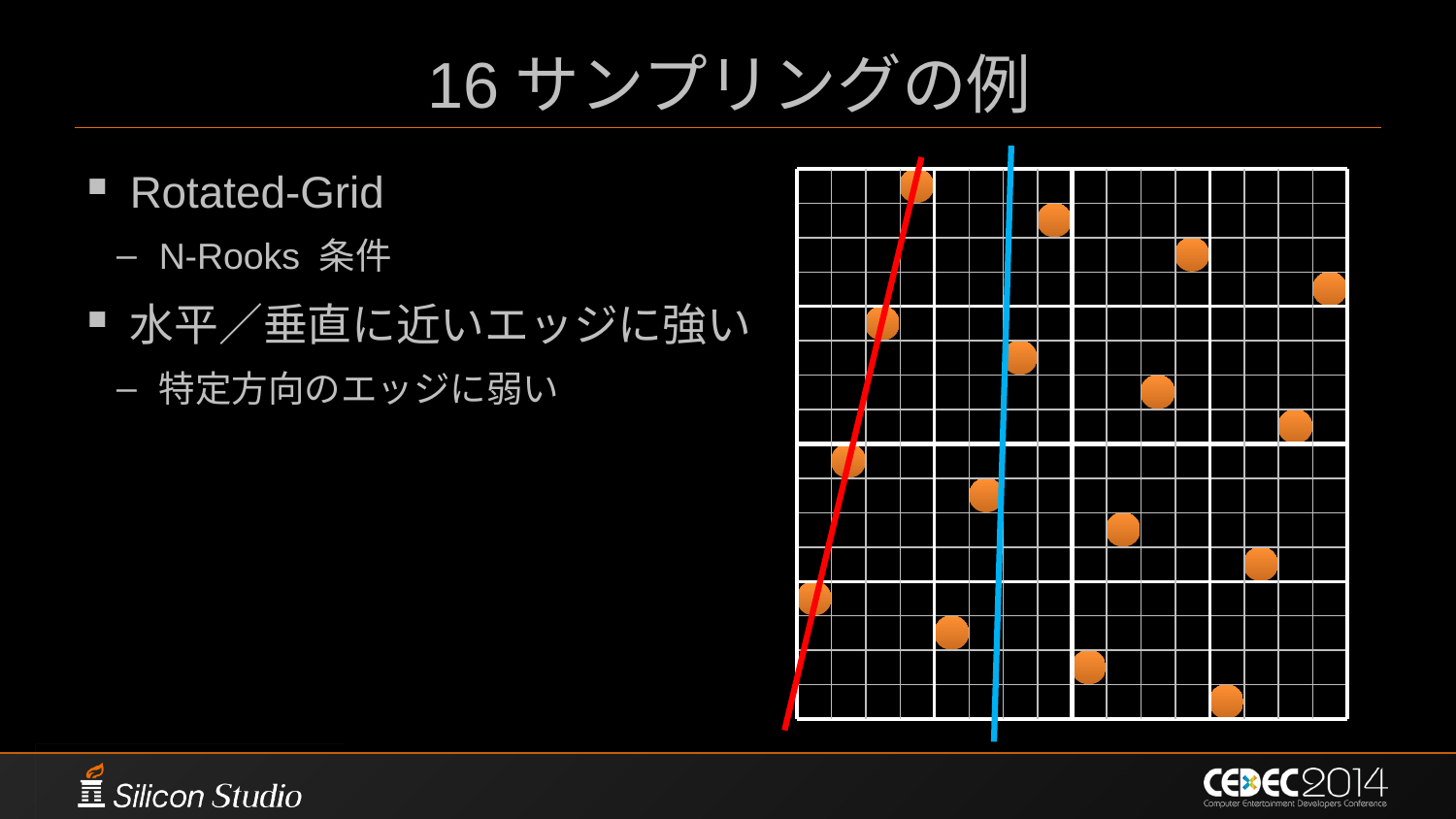

# 16サンプリングの例
Rotated-Grid
N-Rooks 条件
水平／垂直に近いエッジに強い
特定方向のエッジに弱い